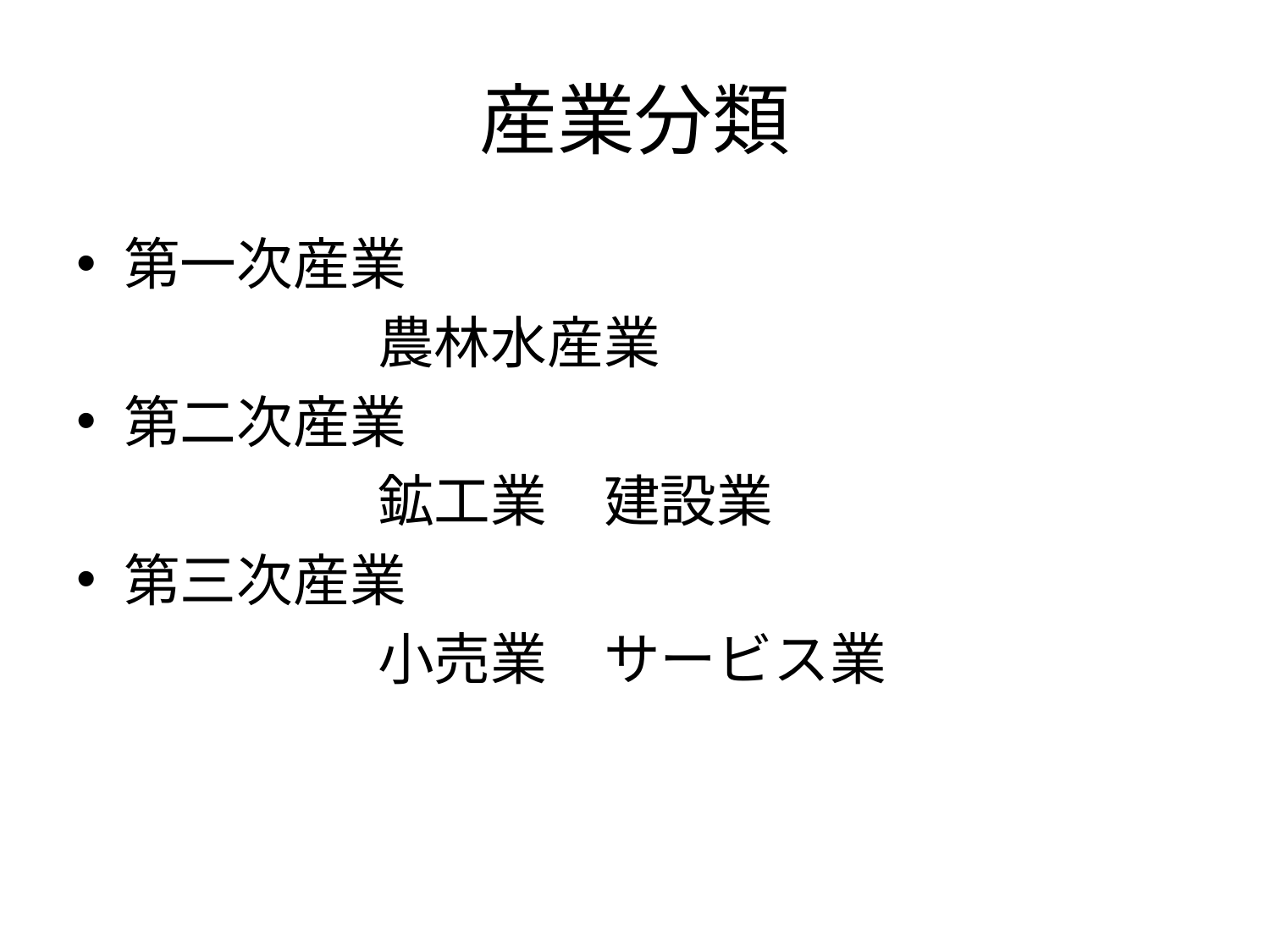

# 産業分類
第一次産業
			農林水産業
第二次産業
			鉱工業　建設業
第三次産業
			小売業　サービス業